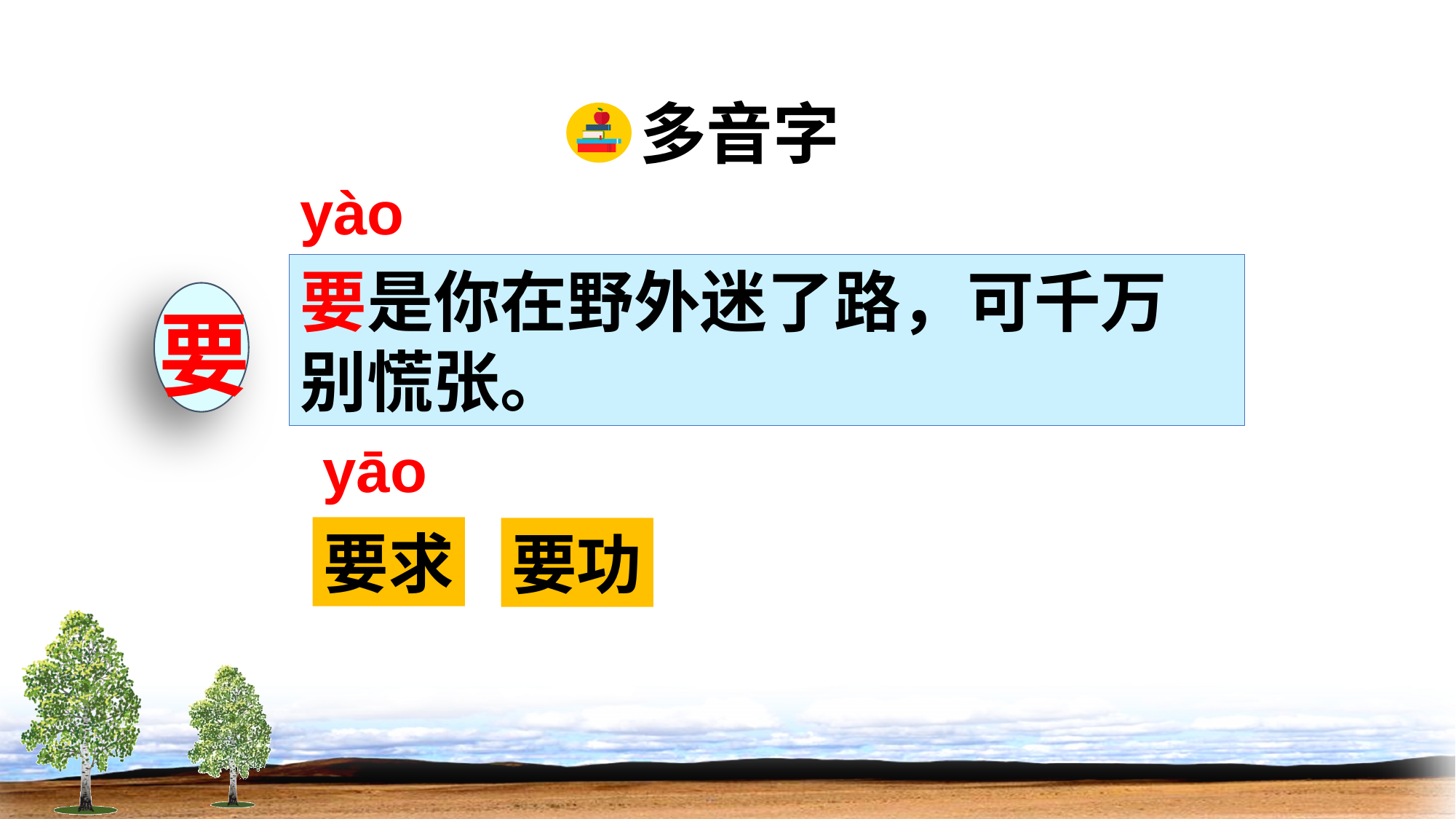

多音字

yào
要是你在野外迷了路，可千万别慌张。

要
yāo
要求
要功